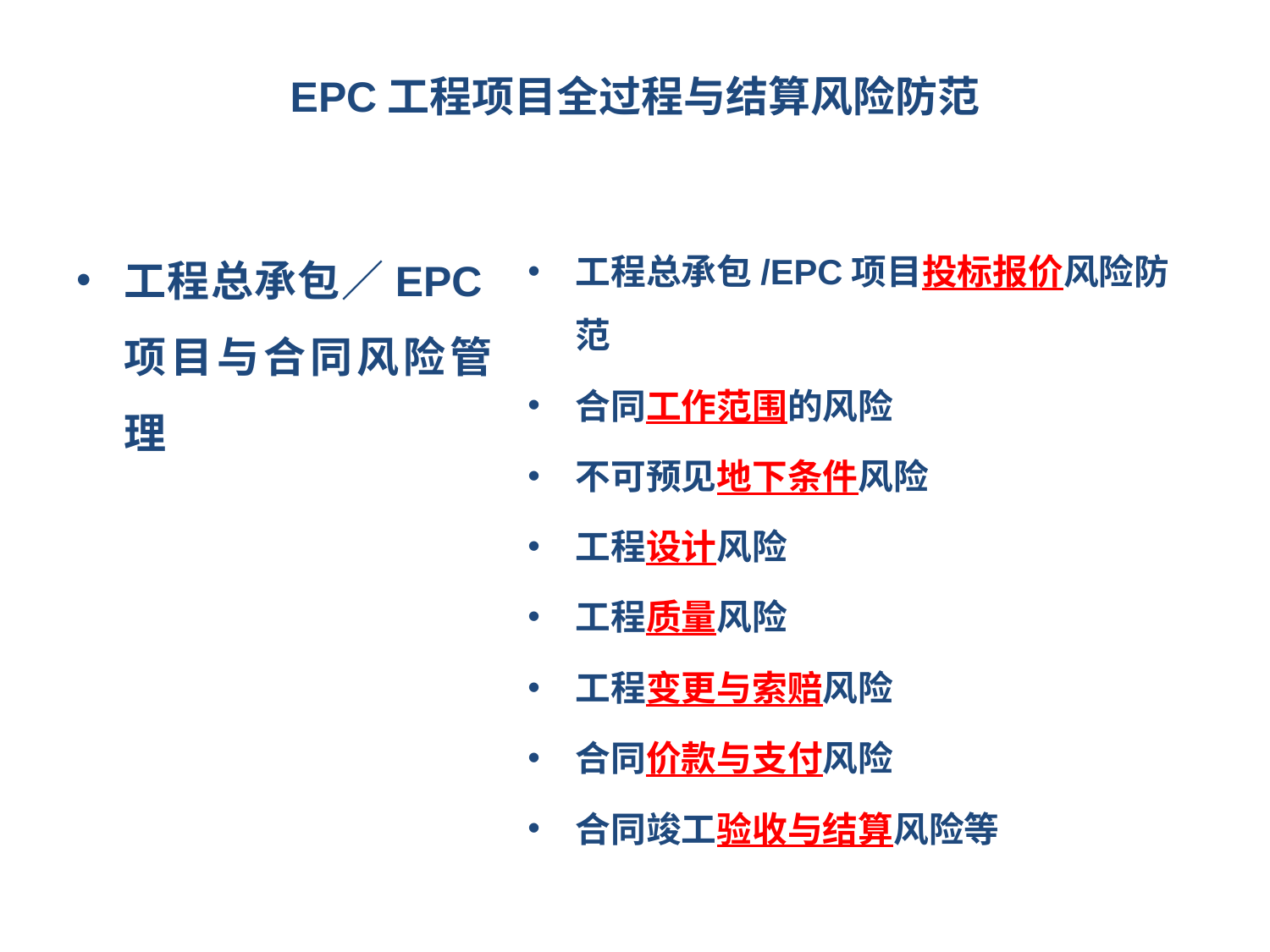

# EPC工程项目全过程与结算风险防范
工程总承包／EPC项目与合同风险管理

工程总承包/EPC项目投标报价风险防范
合同工作范围的风险
不可预见地下条件风险
工程设计风险
工程质量风险
工程变更与索赔风险
合同价款与支付风险
合同竣工验收与结算风险等